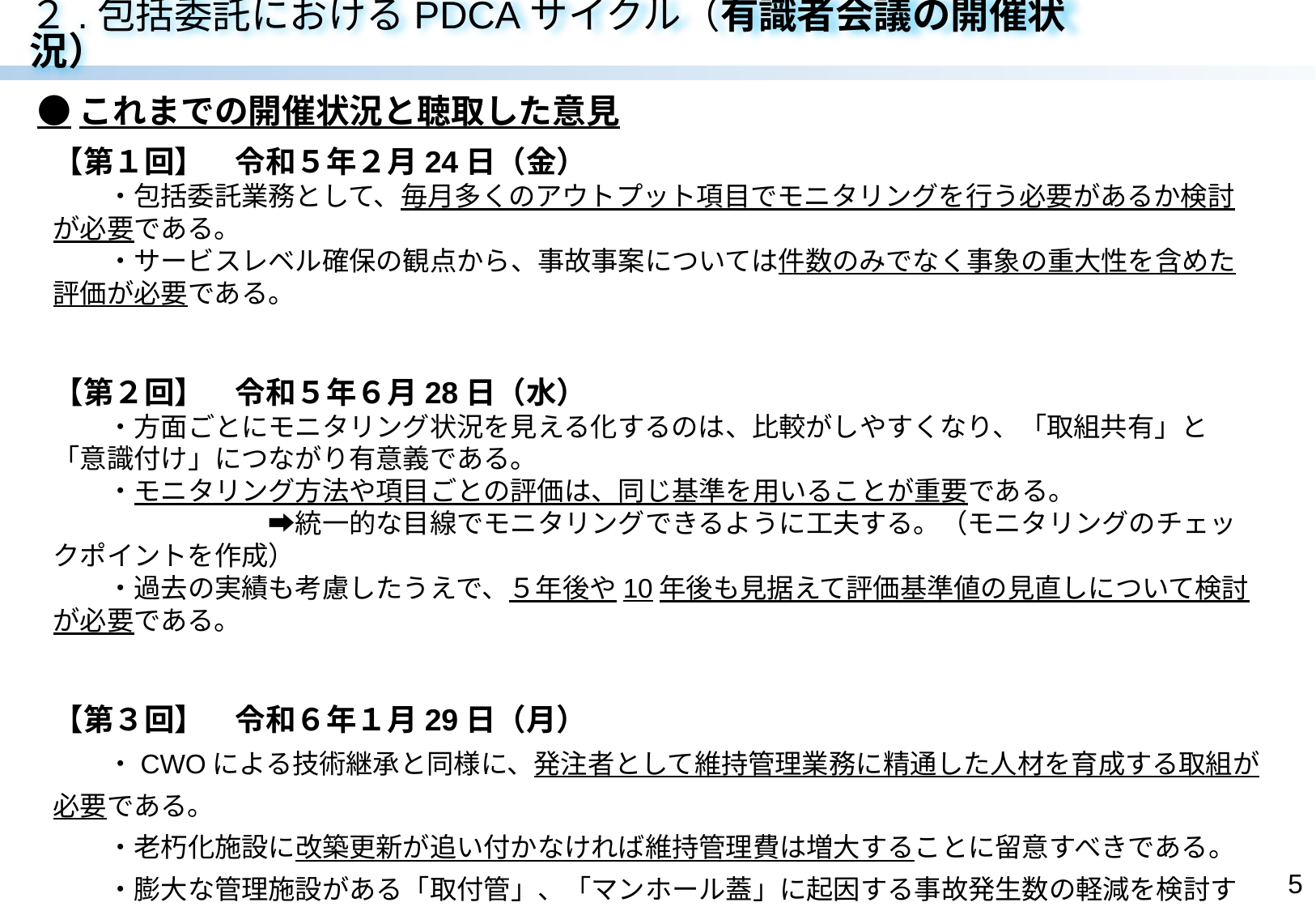

２.包括委託におけるPDCAサイクル（有識者会議の開催状況）
●これまでの開催状況と聴取した意見
【第１回】　令和５年２月24日（金）
　　・包括委託業務として、毎月多くのアウトプット項目でモニタリングを行う必要があるか検討が必要である。
　　・サービスレベル確保の観点から、事故事案については件数のみでなく事象の重大性を含めた評価が必要である。

【第２回】　令和５年６月28日（水）
　　・方面ごとにモニタリング状況を見える化するのは、比較がしやすくなり、「取組共有」と「意識付け」につながり有意義である。
　　・モニタリング方法や項目ごとの評価は、同じ基準を用いることが重要である。
　　　　　　　　➡統一的な目線でモニタリングできるように工夫する。（モニタリングのチェックポイントを作成）
　　・過去の実績も考慮したうえで、５年後や10年後も見据えて評価基準値の見直しについて検討が必要である。

【第３回】　令和６年１月29日（月）
　　・CWOによる技術継承と同様に、発注者として維持管理業務に精通した人材を育成する取組が必要である。
　　・老朽化施設に改築更新が追い付かなければ維持管理費は増大することに留意すべきである。
　　・膨大な管理施設がある「取付管」、「マンホール蓋」に起因する事故発生数の軽減を検討する必要がある。
　　　　　　　　➡現状では巡視頻度を高めるのは難しい。　取付管、マンホール蓋ともに、改築計画を立案中である。
5